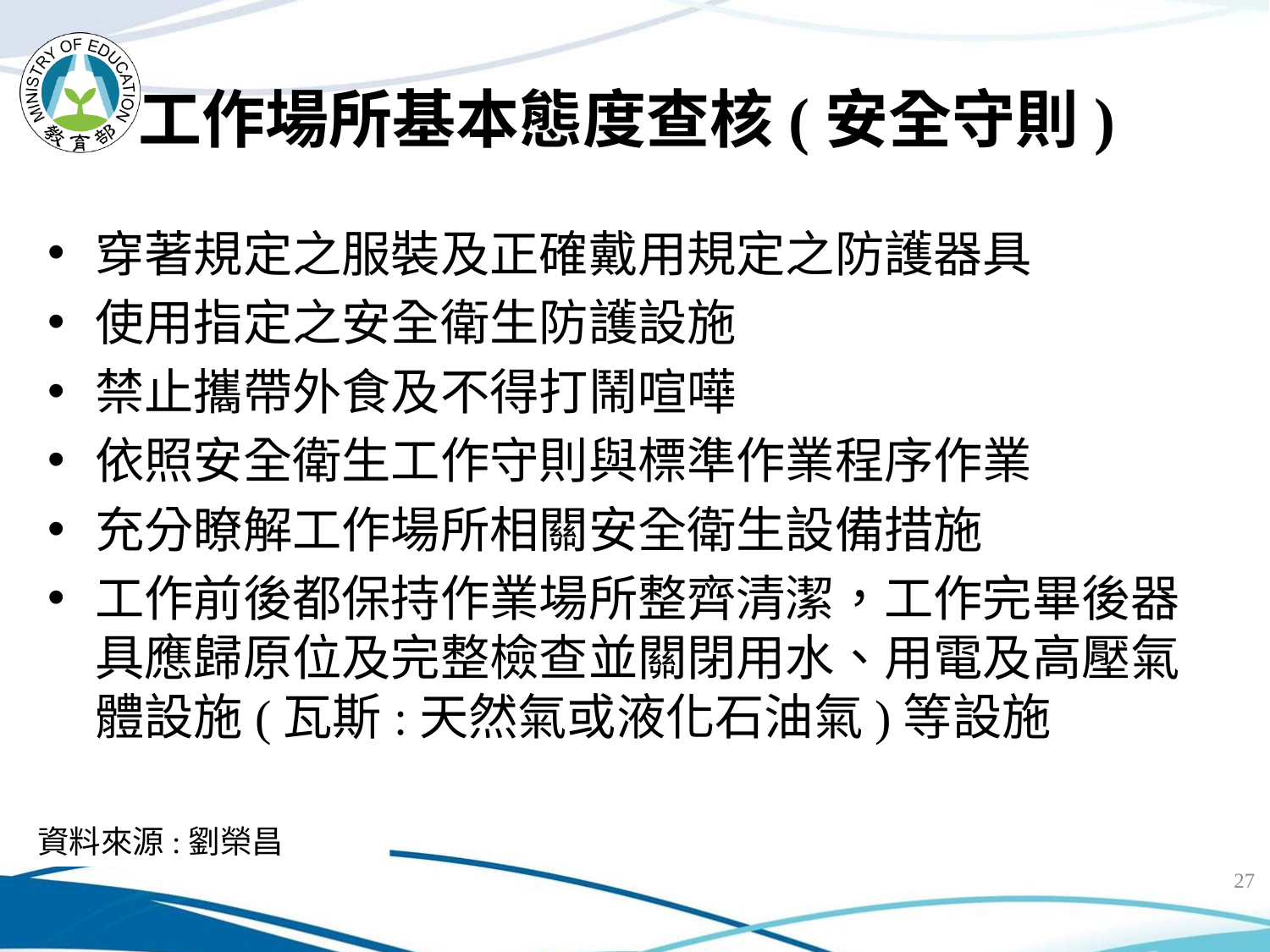

# 工作場所基本態度查核(安全守則)
穿著規定之服裝及正確戴用規定之防護器具
使用指定之安全衛生防護設施
禁止攜帶外食及不得打鬧喧嘩
依照安全衛生工作守則與標準作業程序作業
充分瞭解工作場所相關安全衛生設備措施
工作前後都保持作業場所整齊清潔，工作完畢後器具應歸原位及完整檢查並關閉用水、用電及高壓氣體設施(瓦斯:天然氣或液化石油氣)等設施
資料來源:劉榮昌
27